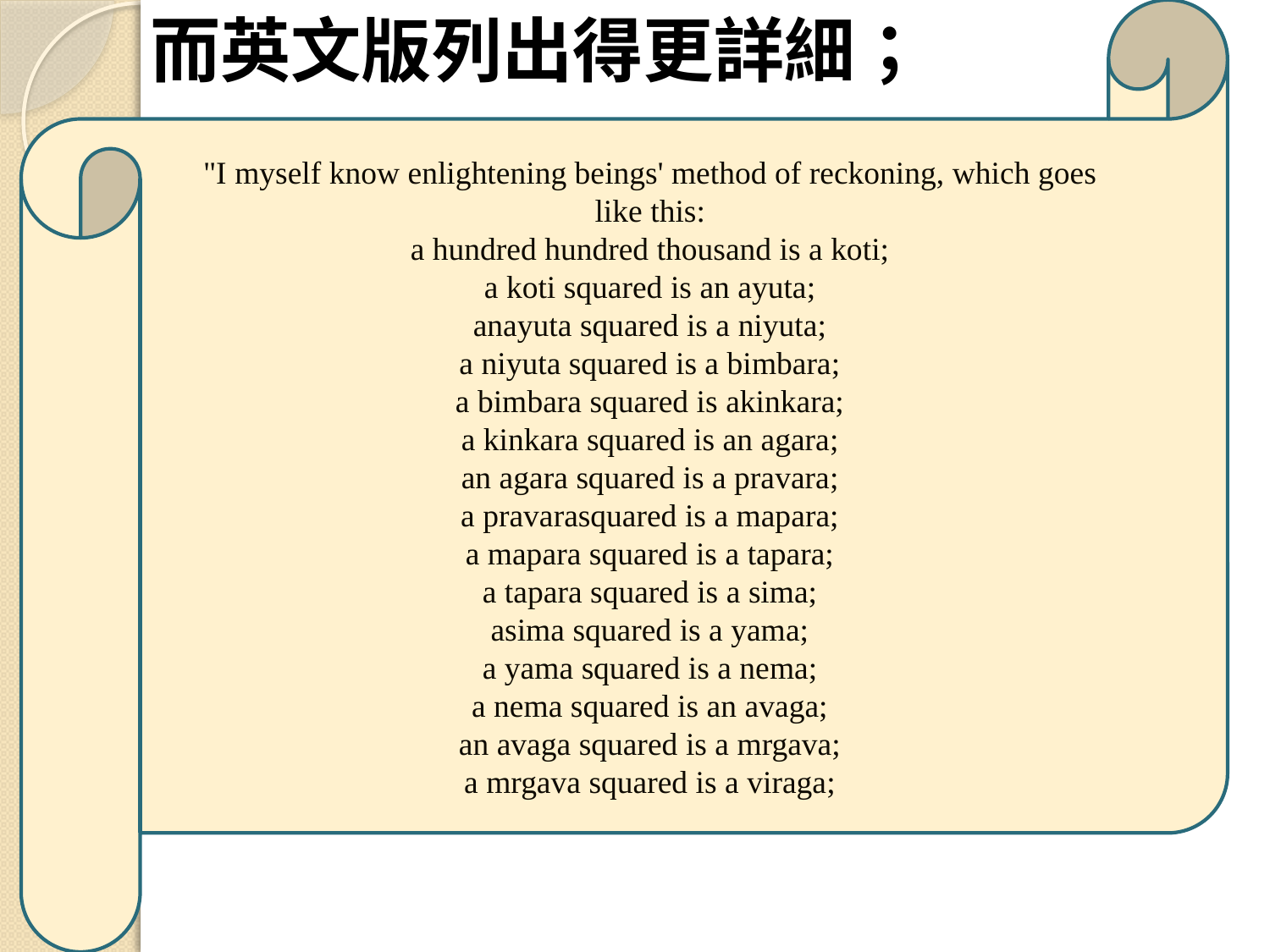

"I myself know enlightening beings' method of reckoning, which goes
like this:
a hundred hundred thousand is a koti;
a koti squared is an ayuta;
anayuta squared is a niyuta;
a niyuta squared is a bimbara;
a bimbara squared is akinkara;
a kinkara squared is an agara;
an agara squared is a pravara;
a pravarasquared is a mapara;
a mapara squared is a tapara;
a tapara squared is a sima;
asima squared is a yama;
a yama squared is a nema;
a nema squared is an avaga;
an avaga squared is a mrgava;
a mrgava squared is a viraga;
而英文版列出得更詳細；